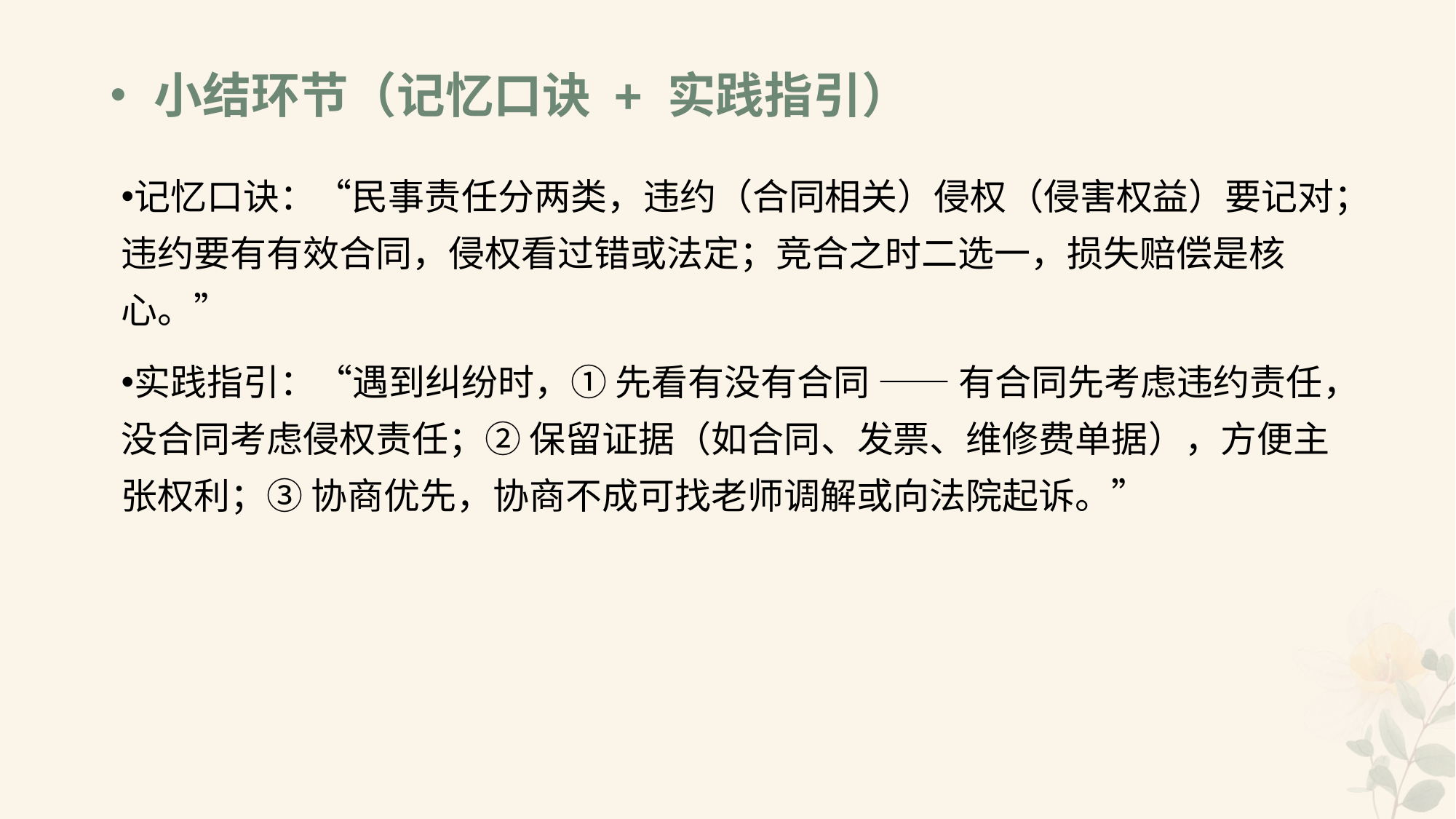

# •小结环节（记忆口诀 + 实践指引）
记忆口诀：“民事责任分两类，违约（合同相关）侵权（侵害权益）要记对；违约要有有效合同，侵权看过错或法定；竞合之时二选一，损失赔偿是核心。”
实践指引：“遇到纠纷时，① 先看有没有合同 —— 有合同先考虑违约责任，没合同考虑侵权责任；② 保留证据（如合同、发票、维修费单据），方便主张权利；③ 协商优先，协商不成可找老师调解或向法院起诉。”